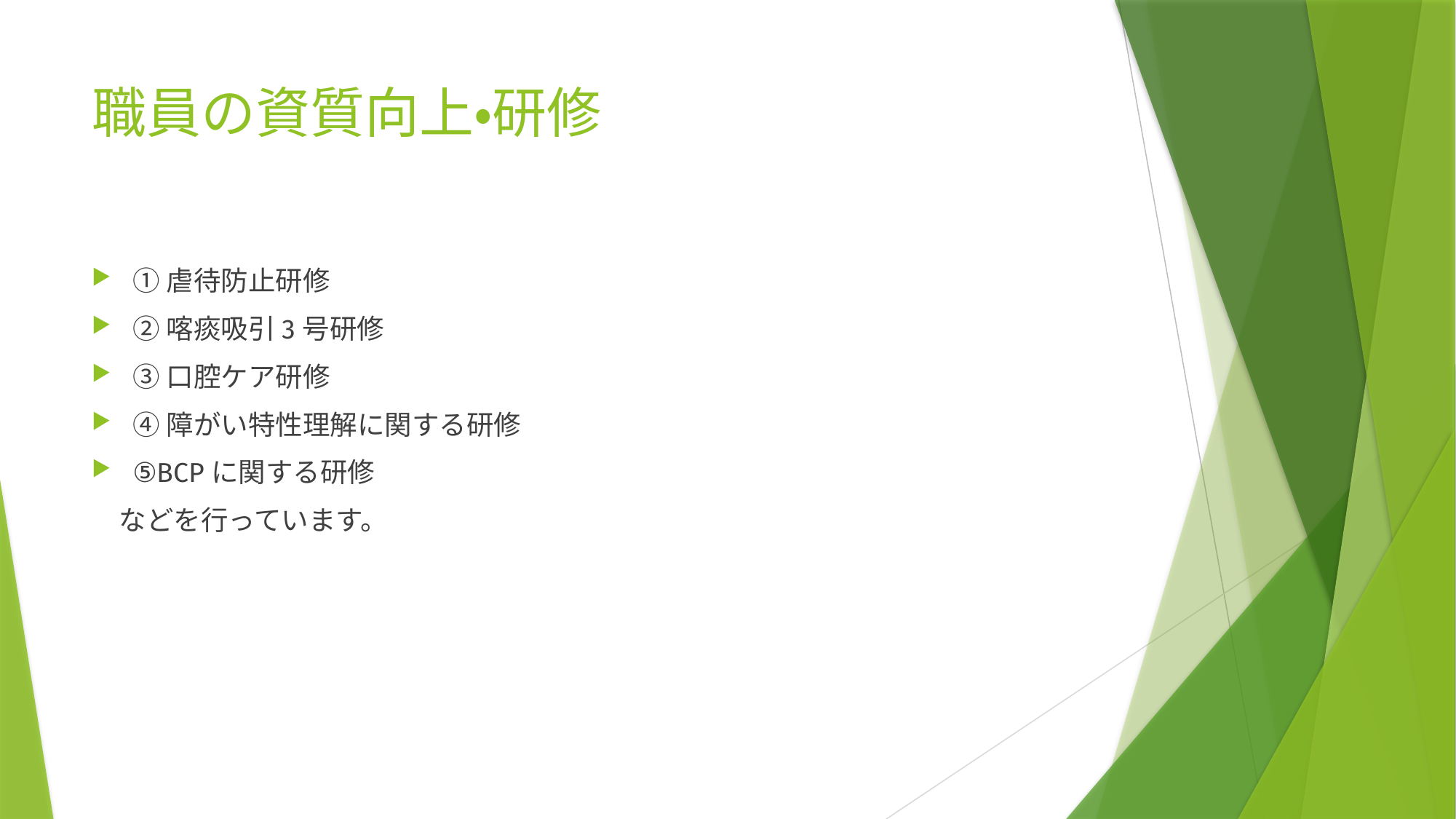

# 職員の資質向上・研修
①虐待防止研修
②喀痰吸引3号研修
③口腔ケア研修
④障がい特性理解に関する研修
⑤BCPに関する研修
　などを行っています。